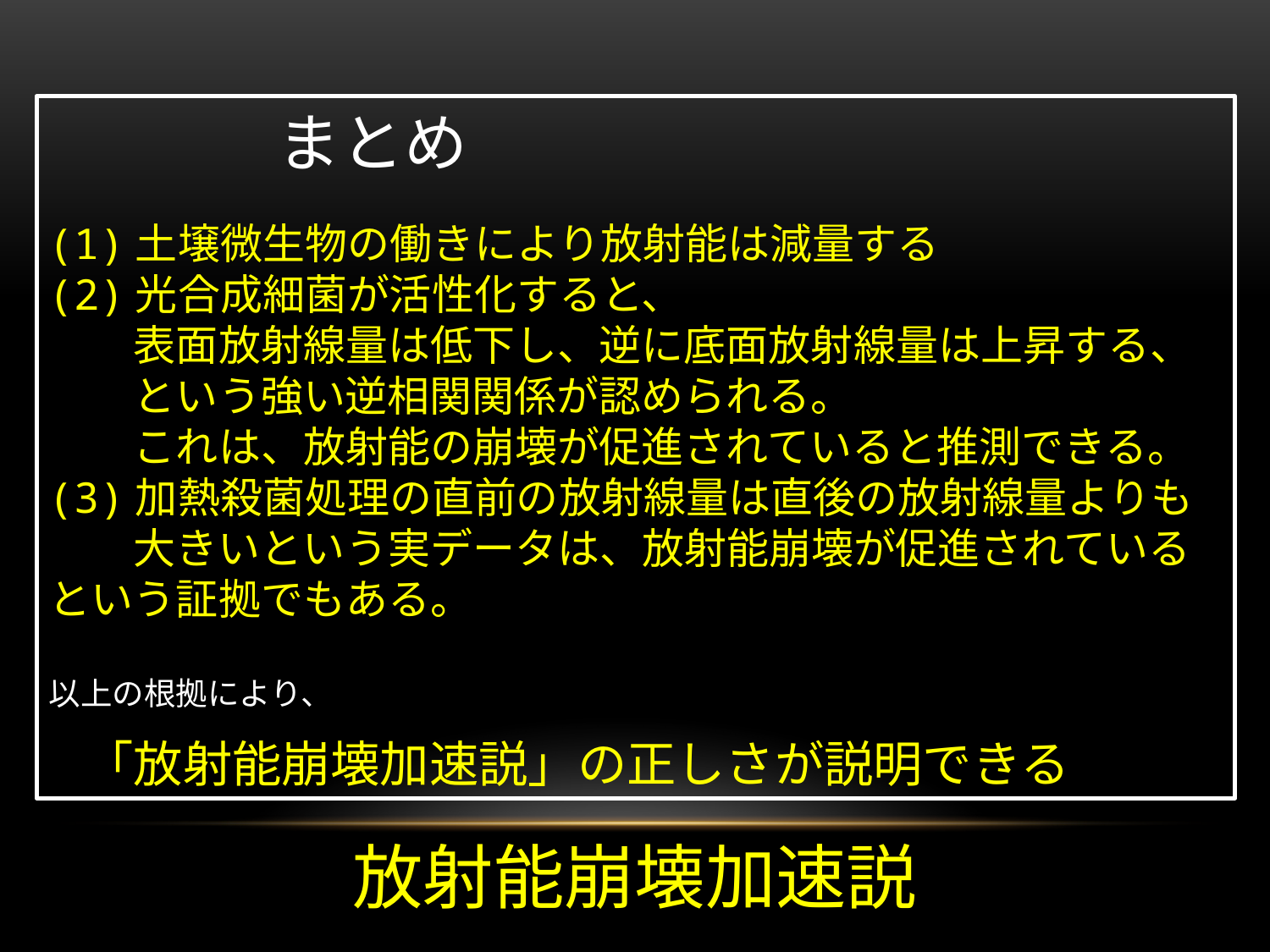

まとめ

(1)土壌微生物の働きにより放射能は減量する
(2)光合成細菌が活性化すると、
　　表面放射線量は低下し、逆に底面放射線量は上昇する、
　　という強い逆相関関係が認められる。
　　これは、放射能の崩壊が促進されていると推測できる。
(3)加熱殺菌処理の直前の放射線量は直後の放射線量よりも
　　大きいという実データは、放射能崩壊が促進されているという証拠でもある。

以上の根拠により、

　「放射能崩壊加速説」の正しさが説明できる
放射能崩壊加速説